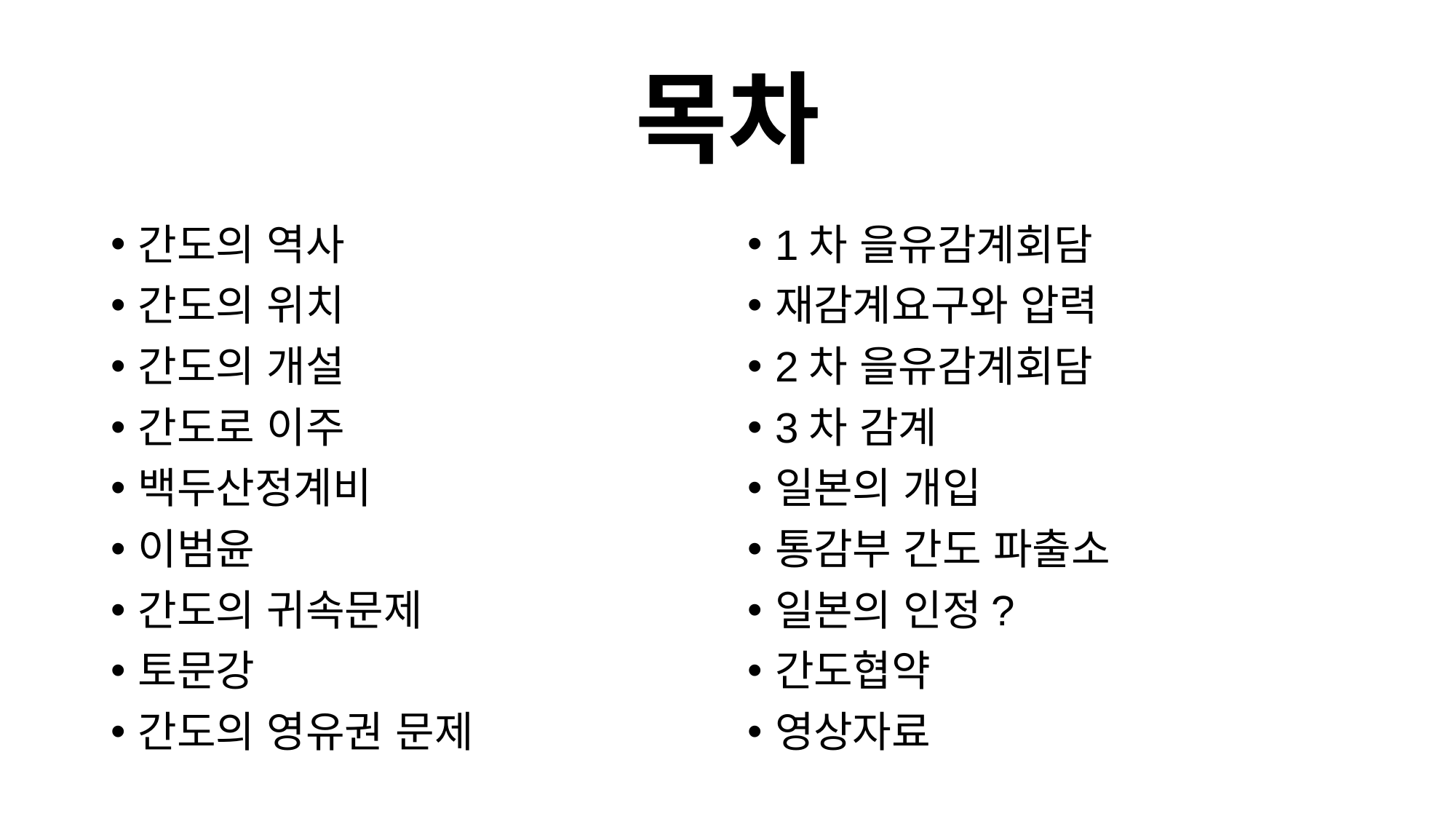

# 목차
간도의 역사
간도의 위치
간도의 개설
간도로 이주
백두산정계비
이범윤
간도의 귀속문제
토문강
간도의 영유권 문제

1차 을유감계회담
재감계요구와 압력
2차 을유감계회담
3차 감계
일본의 개입
통감부 간도 파출소
일본의 인정?
간도협약
영상자료